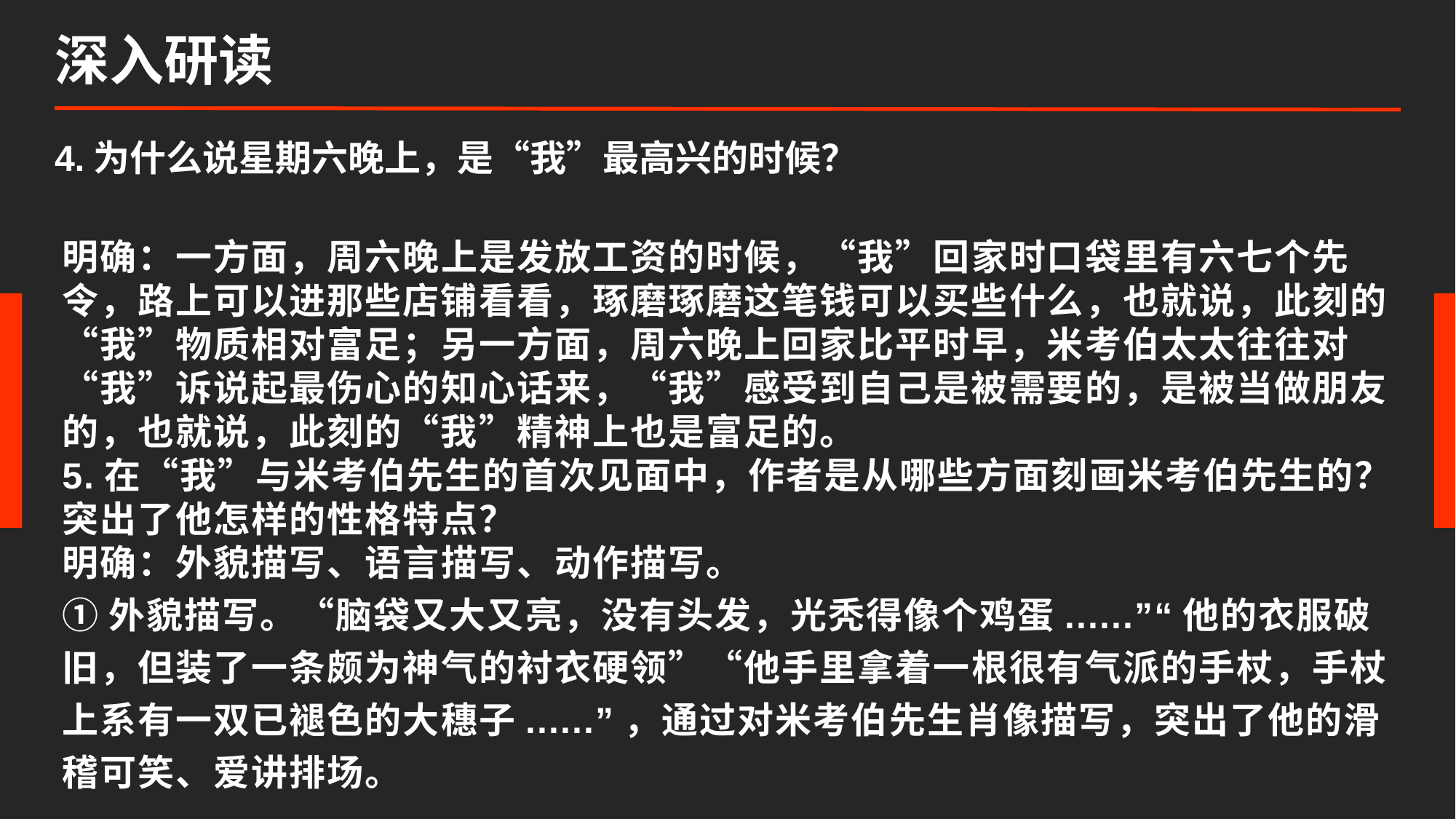

深入研读
4.为什么说星期六晚上，是“我”最高兴的时候？
明确：一方面，周六晚上是发放工资的时候，“我”回家时口袋里有六七个先令，路上可以进那些店铺看看，琢磨琢磨这笔钱可以买些什么，也就说，此刻的“我”物质相对富足；另一方面，周六晚上回家比平时早，米考伯太太往往对“我”诉说起最伤心的知心话来，“我”感受到自己是被需要的，是被当做朋友的，也就说，此刻的“我”精神上也是富足的。
5.在“我”与米考伯先生的首次见面中，作者是从哪些方面刻画米考伯先生的？突出了他怎样的性格特点？
明确：外貌描写、语言描写、动作描写。
①外貌描写。“脑袋又大又亮，没有头发，光秃得像个鸡蛋......”“他的衣服破旧，但装了一条颇为神气的衬衣硬领”“他手里拿着一根很有气派的手杖，手杖上系有一双已褪色的大穗子......”，通过对米考伯先生肖像描写，突出了他的滑稽可笑、爱讲排场。